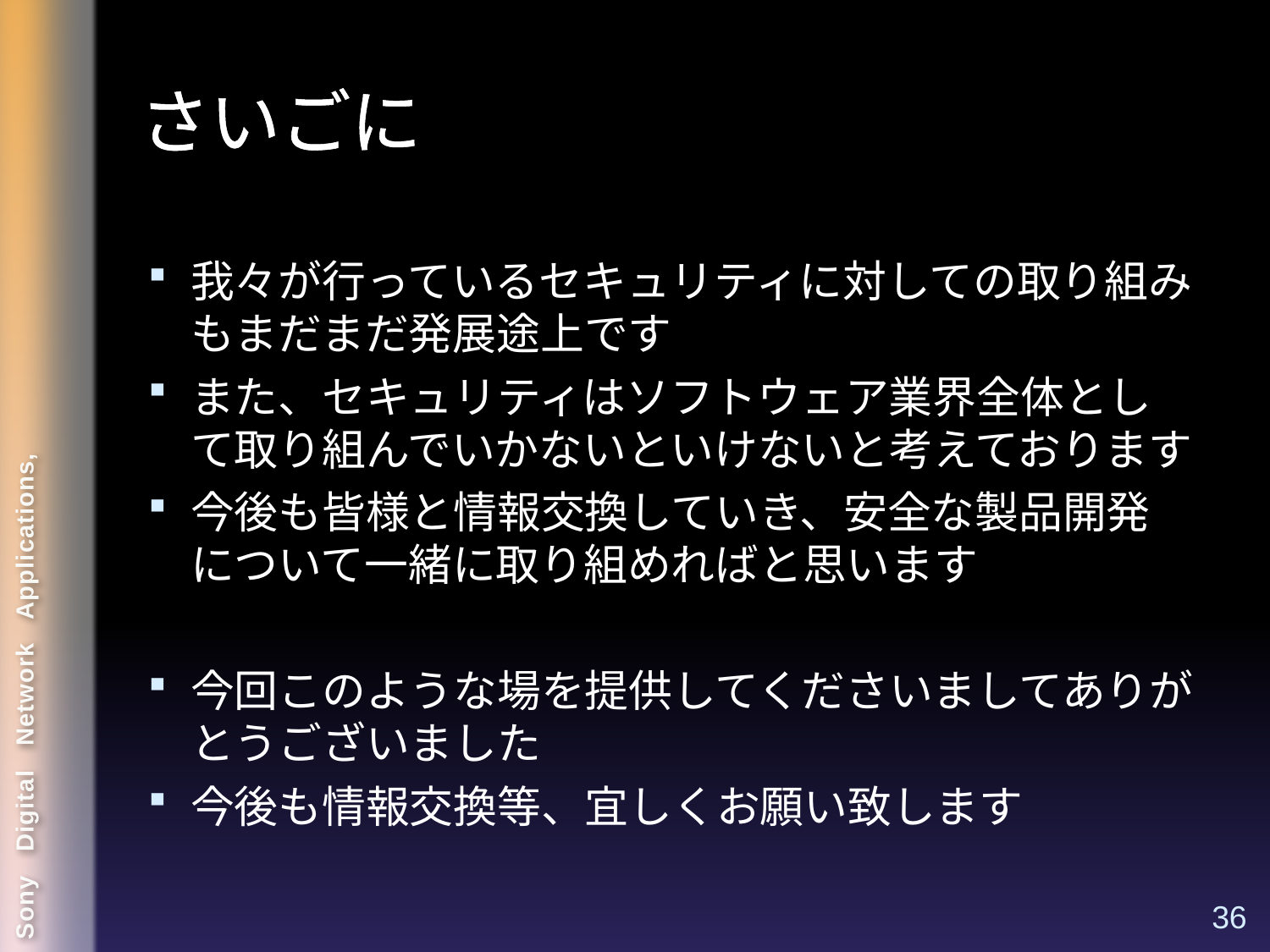

# さいごに
我々が行っているセキュリティに対しての取り組みもまだまだ発展途上です
また、セキュリティはソフトウェア業界全体として取り組んでいかないといけないと考えております
今後も皆様と情報交換していき、安全な製品開発について一緒に取り組めればと思います

今回このような場を提供してくださいましてありがとうございました
今後も情報交換等、宜しくお願い致します
36